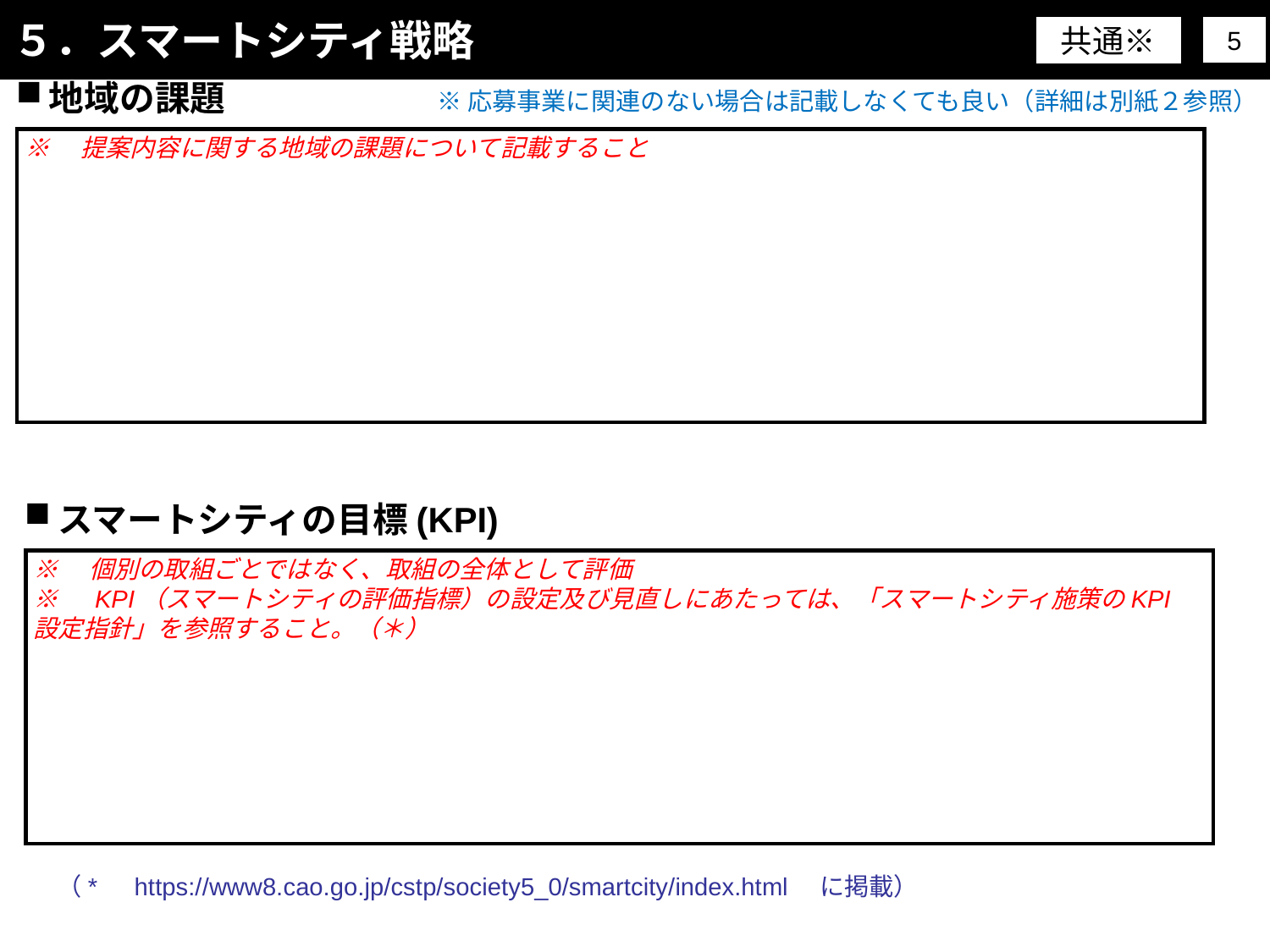

５．スマートシティ戦略
共通※
5
地域の課題
※応募事業に関連のない場合は記載しなくても良い（詳細は別紙２参照）
※　提案内容に関する地域の課題について記載すること

スマートシティの目標(KPI)
※　個別の取組ごとではなく、取組の全体として評価
※　KPI（スマートシティの評価指標）の設定及び見直しにあたっては、「スマートシティ施策のKPI設定指針」を参照すること。（＊）

（*　https://www8.cao.go.jp/cstp/society5_0/smartcity/index.html　に掲載）